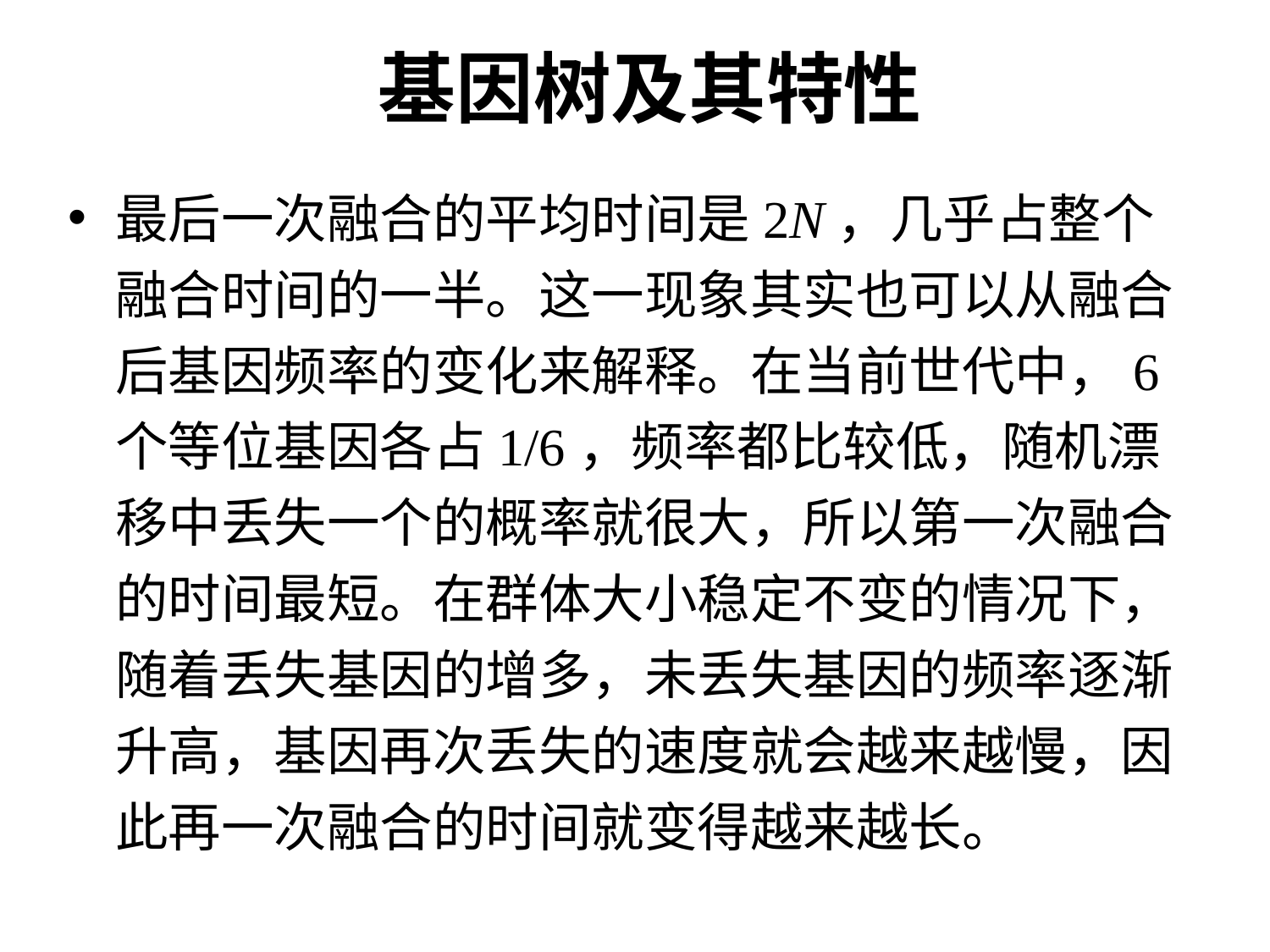

# 基因树及其特性
最后一次融合的平均时间是2N，几乎占整个融合时间的一半。这一现象其实也可以从融合后基因频率的变化来解释。在当前世代中，6个等位基因各占1/6，频率都比较低，随机漂移中丢失一个的概率就很大，所以第一次融合的时间最短。在群体大小稳定不变的情况下，随着丢失基因的增多，未丢失基因的频率逐渐升高，基因再次丢失的速度就会越来越慢，因此再一次融合的时间就变得越来越长。